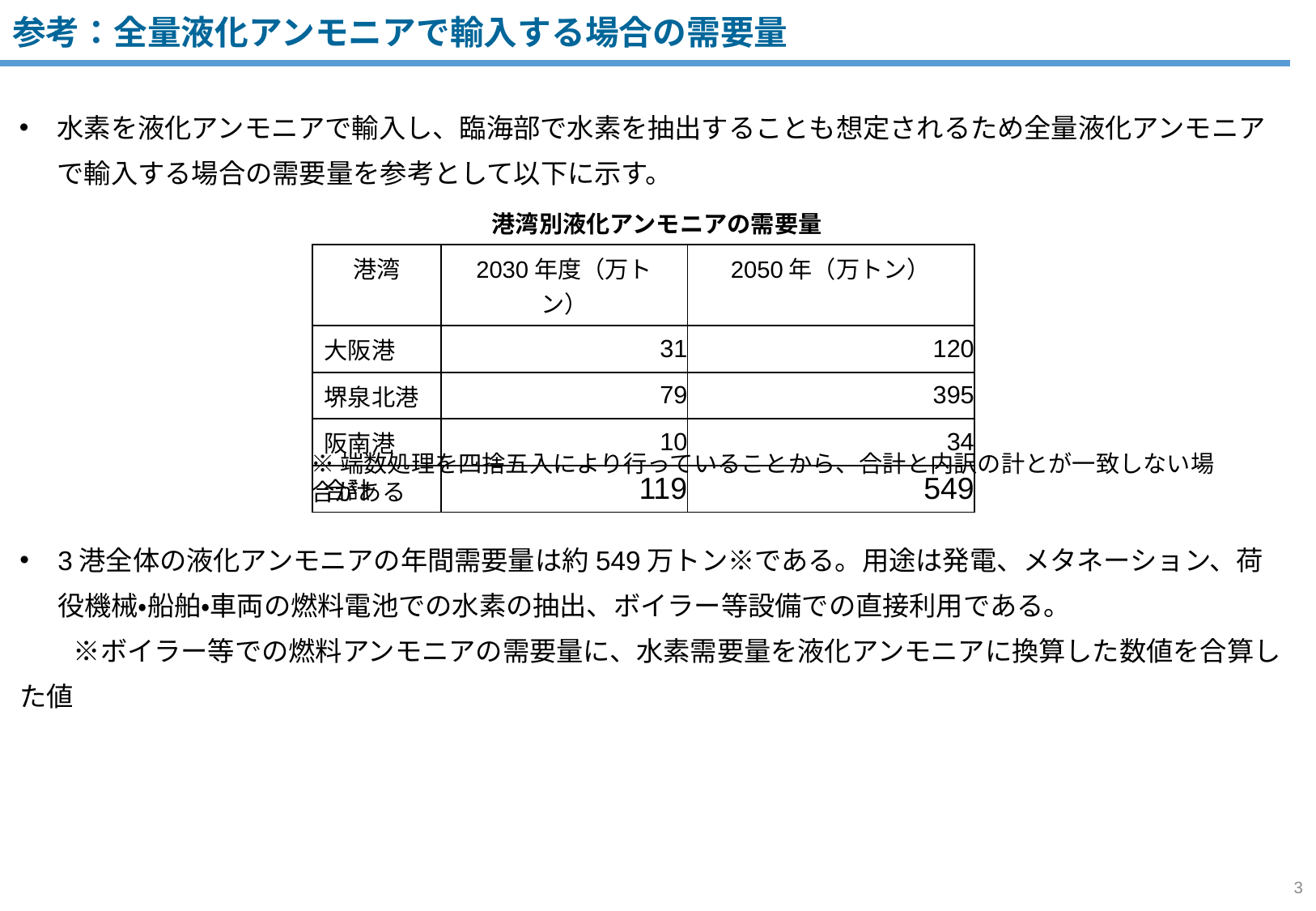

参考：全量液化アンモニアで輸入する場合の需要量
水素を液化アンモニアで輸入し、臨海部で水素を抽出することも想定されるため全量液化アンモニアで輸入する場合の需要量を参考として以下に示す。
港湾別液化アンモニアの需要量
| 港湾 | 2030年度（万トン） | 2050年（万トン） |
| --- | --- | --- |
| 大阪港 | 31 | 120 |
| 堺泉北港 | 79 | 395 |
| 阪南港 | 10 | 34 |
| 合計 | 119 | 549 |
※端数処理を四捨五入により行っていることから、合計と内訳の計とが一致しない場合がある
3港全体の液化アンモニアの年間需要量は約549万トン※である。用途は発電、メタネーション、荷役機械・船舶・車両の燃料電池での水素の抽出、ボイラー等設備での直接利用である。
　　※ボイラー等での燃料アンモニアの需要量に、水素需要量を液化アンモニアに換算した数値を合算した値
3